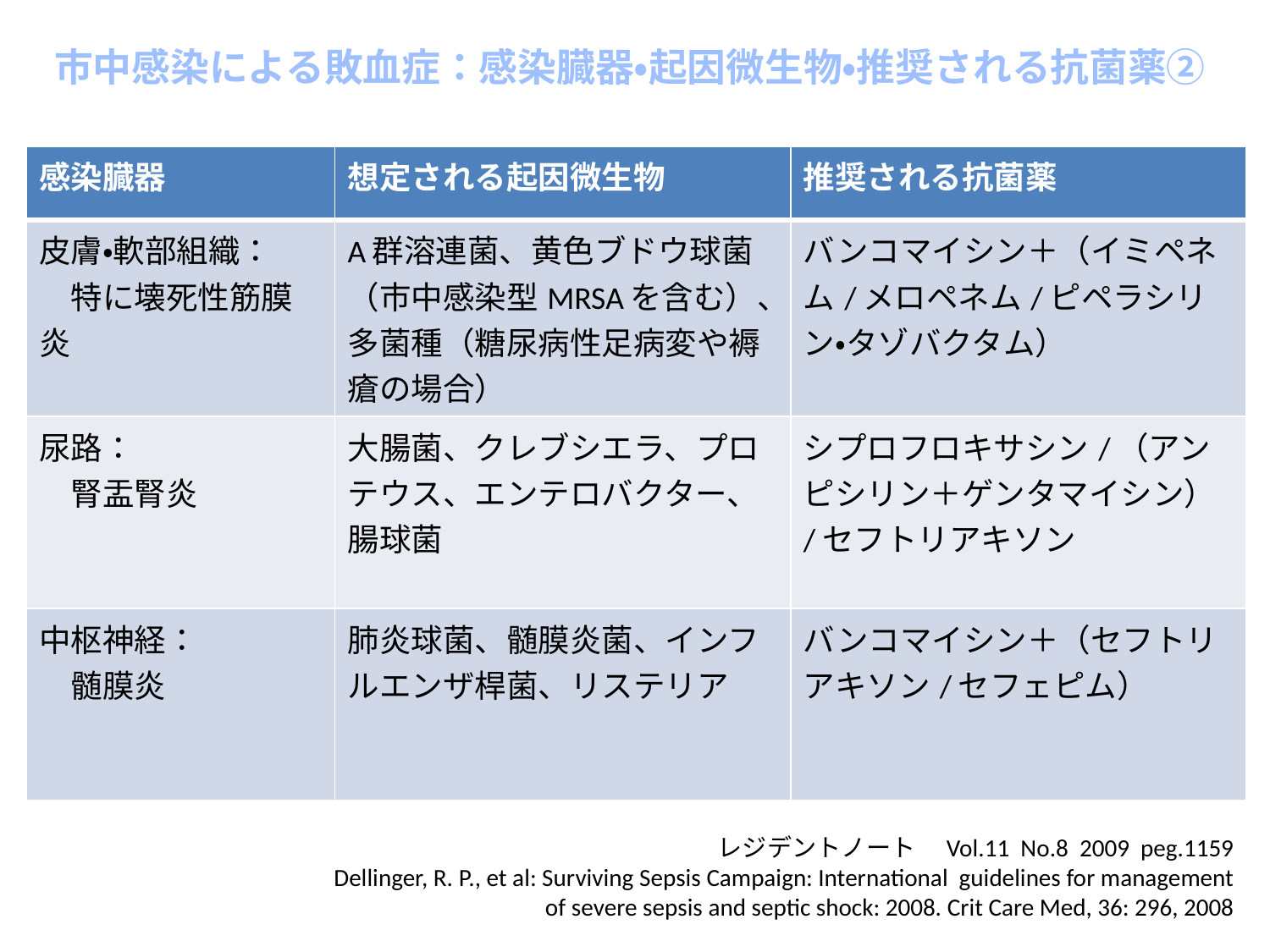

# 市中感染による敗血症：感染臓器・起因微生物・推奨される抗菌薬②
| 感染臓器 | 想定される起因微生物 | 推奨される抗菌薬 |
| --- | --- | --- |
| 皮膚・軟部組織： 　特に壊死性筋膜炎 | A群溶連菌、黄色ブドウ球菌（市中感染型MRSAを含む）、多菌種（糖尿病性足病変や褥瘡の場合） | バンコマイシン＋（イミペネム/メロペネム/ピペラシリン・タゾバクタム） |
| 尿路： 　腎盂腎炎 | 大腸菌、クレブシエラ、プロテウス、エンテロバクター、腸球菌 | シプロフロキサシン/（アンピシリン＋ゲンタマイシン）/セフトリアキソン |
| 中枢神経： 　髄膜炎 | 肺炎球菌、髄膜炎菌、インフルエンザ桿菌、リステリア | バンコマイシン＋（セフトリアキソン/セフェピム） |
レジデントノート　Vol.11  No.8  2009  peg.1159
Dellinger, R. P., et al: Surviving Sepsis Campaign: International  guidelines for management of severe sepsis and septic shock: 2008. Crit Care Med, 36: 296, 2008